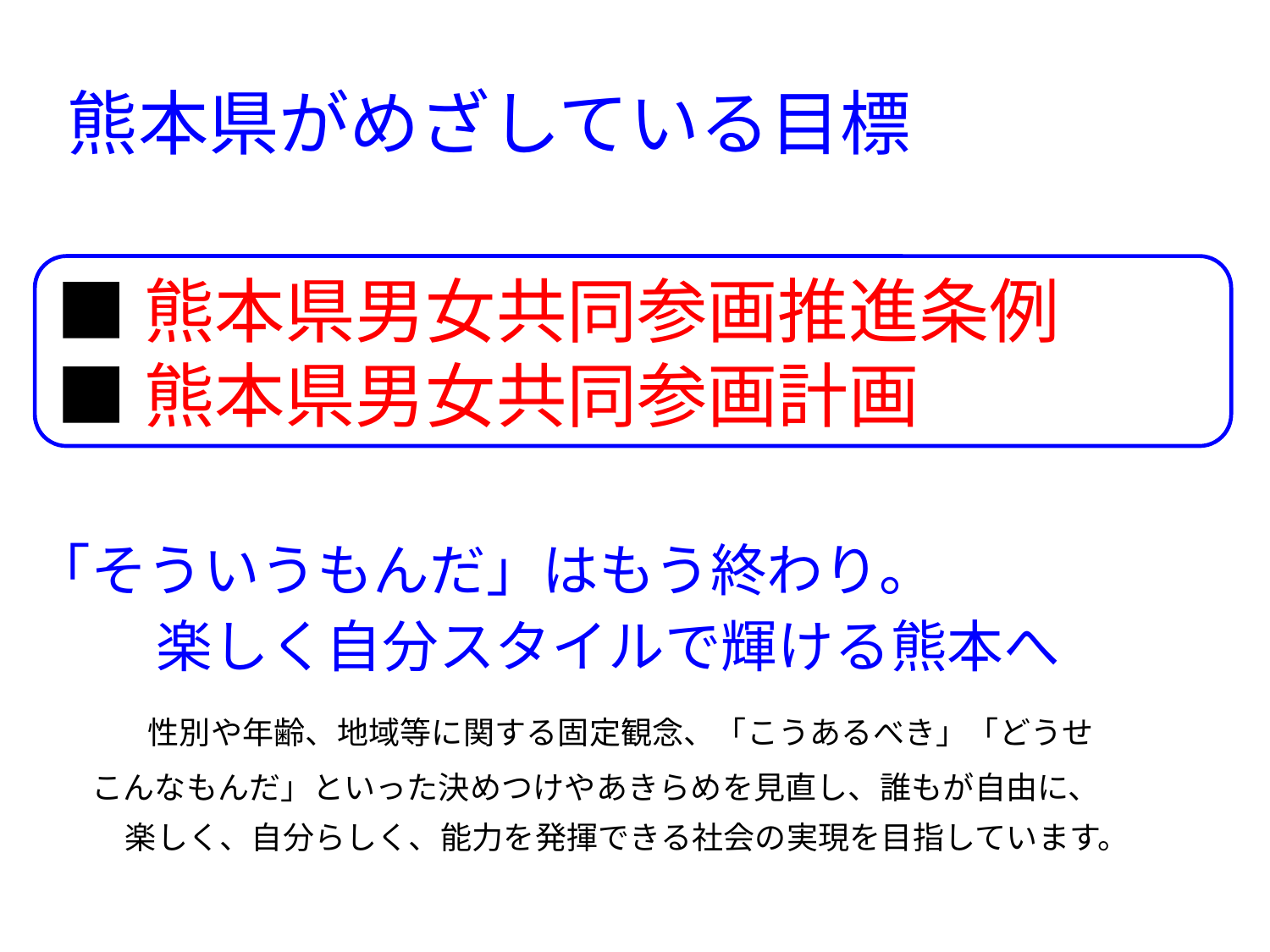

# 熊本県がめざしている目標
■熊本県男女共同参画推進条例
■熊本県男女共同参画計画
　「そういうもんだ」はもう終わり。
　楽しく自分スタイルで輝ける熊本へ
　　性別や年齢、地域等に関する固定観念、「こうあるべき」「どうせ
　　　こんなもんだ」といった決めつけやあきらめを見直し、誰もが自由に、
　　　楽しく、自分らしく、能力を発揮できる社会の実現を目指しています。